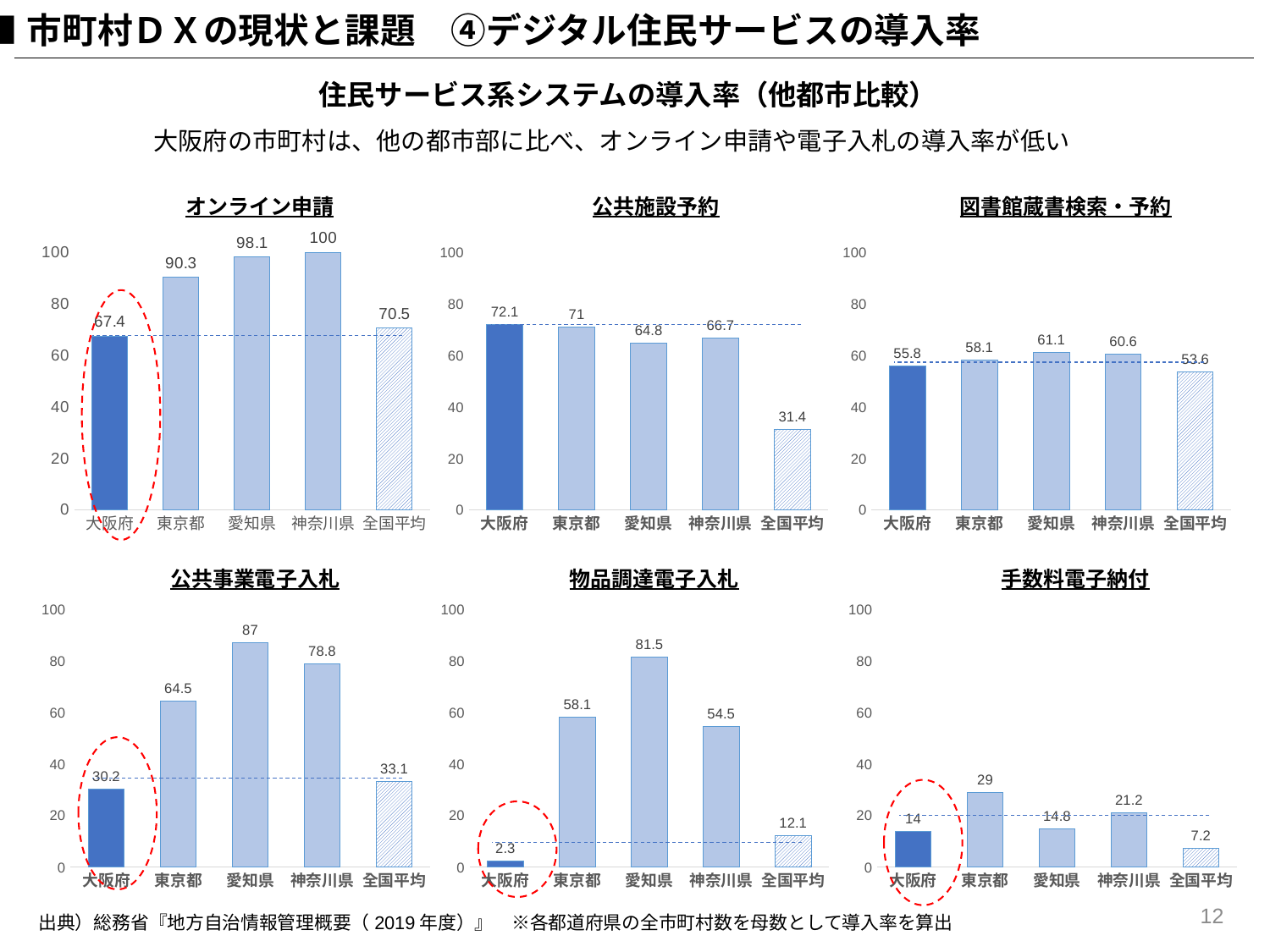

■市町村ＤＸの現状と課題　④デジタル住民サービスの導入率
住民サービス系システムの導入率（他都市比較）
大阪府の市町村は、他の都市部に比べ、オンライン申請や電子入札の導入率が低い
オンライン申請
公共施設予約
図書館蔵書検索・予約

### Chart

| Category | オンライン申請 |
|---|---|
| 大阪府 | 67.4 |
| 東京都 | 90.3 |
| 愛知県 | 98.1 |
| 神奈川県 | 100.0 |
| 全国平均 | 70.5 |

### Chart

| Category | 施設予約 |
|---|---|
| 大阪府 | 72.1 |
| 東京都 | 71.0 |
| 愛知県 | 64.8 |
| 神奈川県 | 66.7 |
| 全国平均 | 31.4 |

### Chart

| Category | オンライン申請 |
|---|---|
| 大阪府 | 55.8 |
| 東京都 | 58.1 |
| 愛知県 | 61.1 |
| 神奈川県 | 60.6 |
| 全国平均 | 53.6 |
公共事業電子入札
物品調達電子入札
手数料電子納付

### Chart

| Category | 公共事業 |
|---|---|
| 大阪府 | 30.2 |
| 東京都 | 64.5 |
| 愛知県 | 87.0 |
| 神奈川県 | 78.8 |
| 全国平均 | 33.1 |

### Chart

| Category | 物品調達 |
|---|---|
| 大阪府 | 2.3 |
| 東京都 | 58.1 |
| 愛知県 | 81.5 |
| 神奈川県 | 54.5 |
| 全国平均 | 12.1 |

### Chart

| Category | 電子納付 |
|---|---|
| 大阪府 | 14.0 |
| 東京都 | 29.0 |
| 愛知県 | 14.8 |
| 神奈川県 | 21.2 |
| 全国平均 | 7.2 |

12
出典）総務省『地方自治情報管理概要（2019年度）』　※各都道府県の全市町村数を母数として導入率を算出